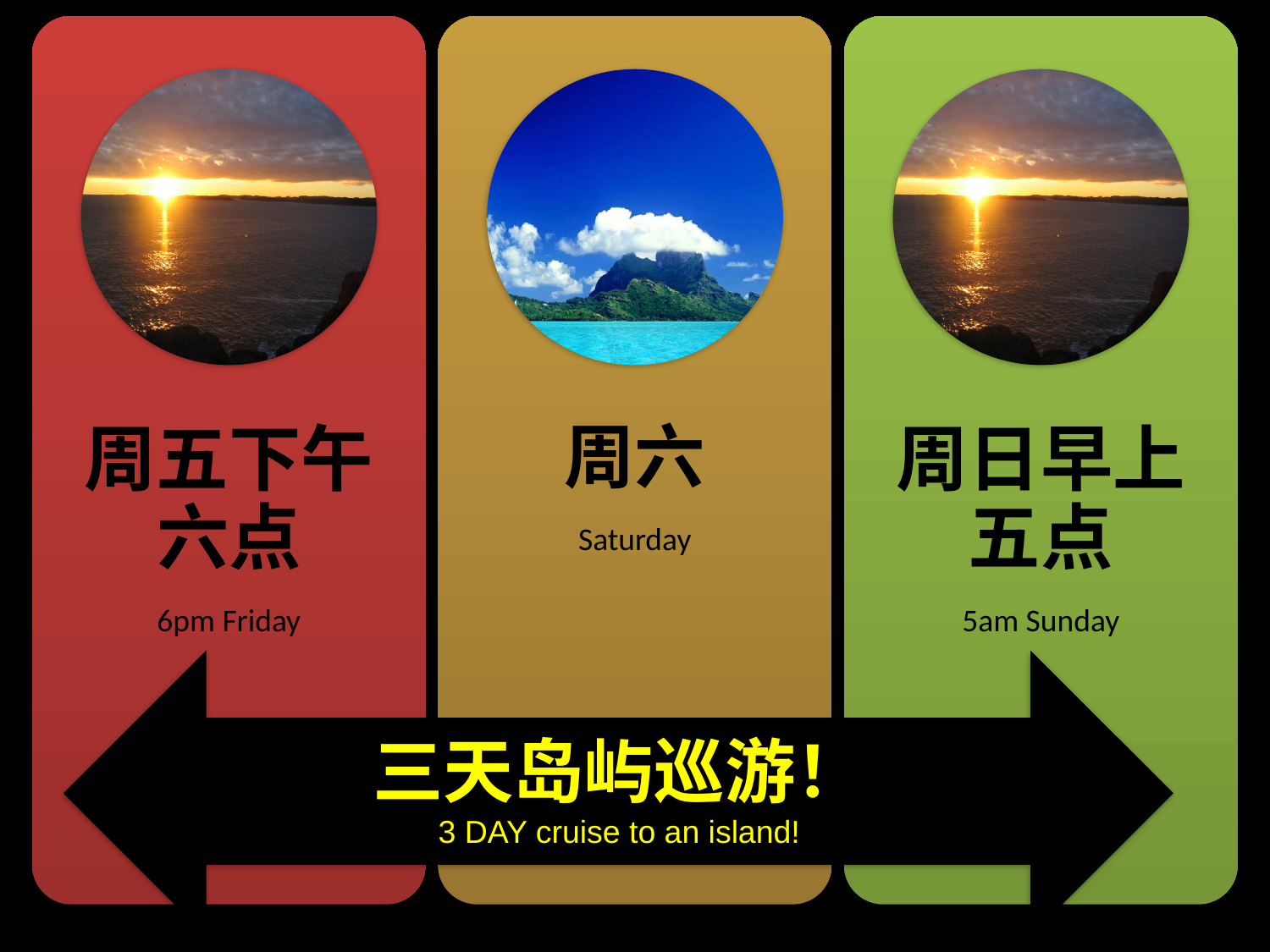

周五下午六点
6pm Friday
周六
Saturday
周日早上五点
5am Sunday
#
三天岛屿巡游！
3 DAY cruise to an island!